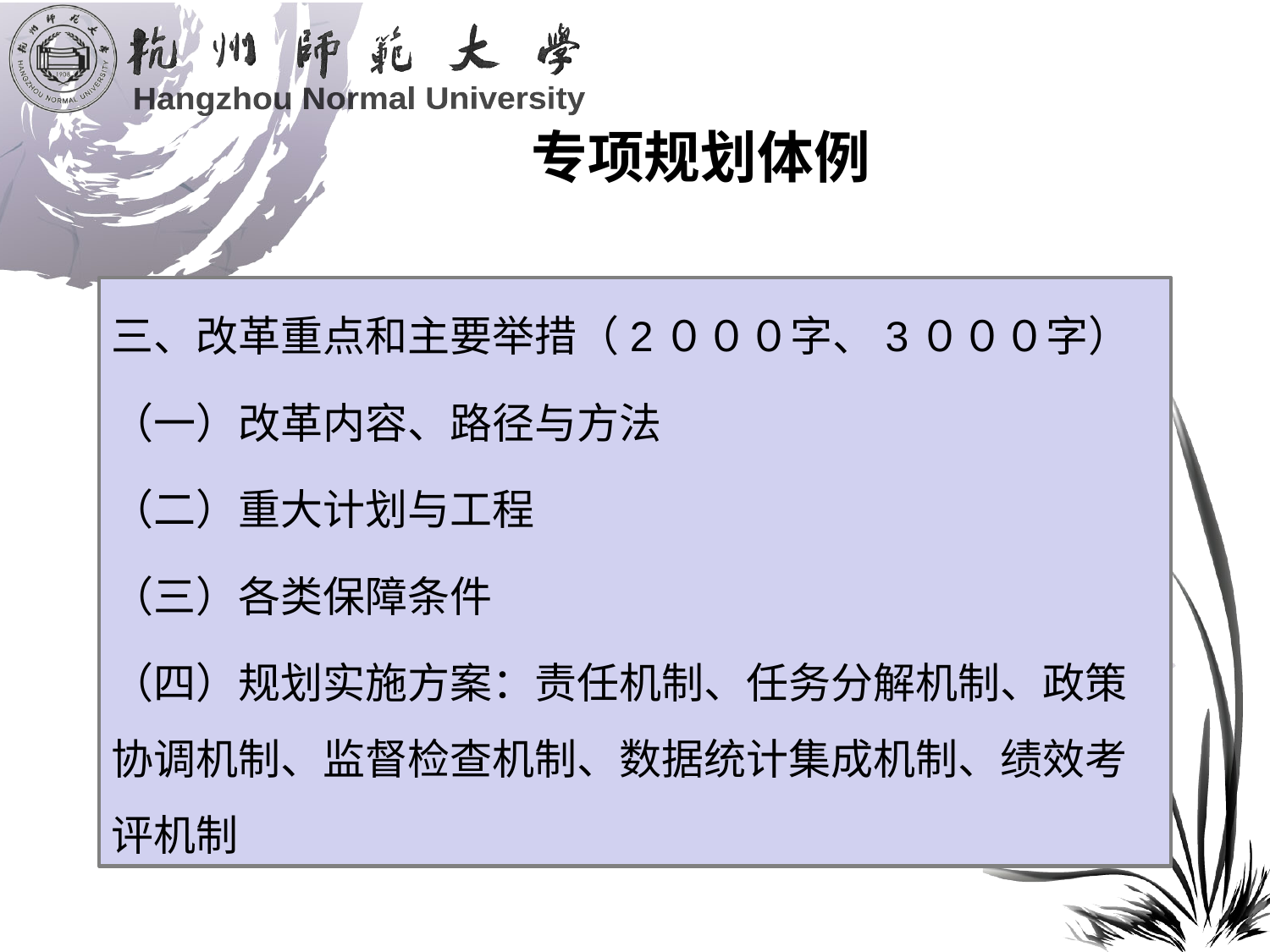

# 专项规划体例
三、改革重点和主要举措（2０００字、3０００字）
（一）改革内容、路径与方法
（二）重大计划与工程
（三）各类保障条件
（四）规划实施方案：责任机制、任务分解机制、政策协调机制、监督检查机制、数据统计集成机制、绩效考评机制